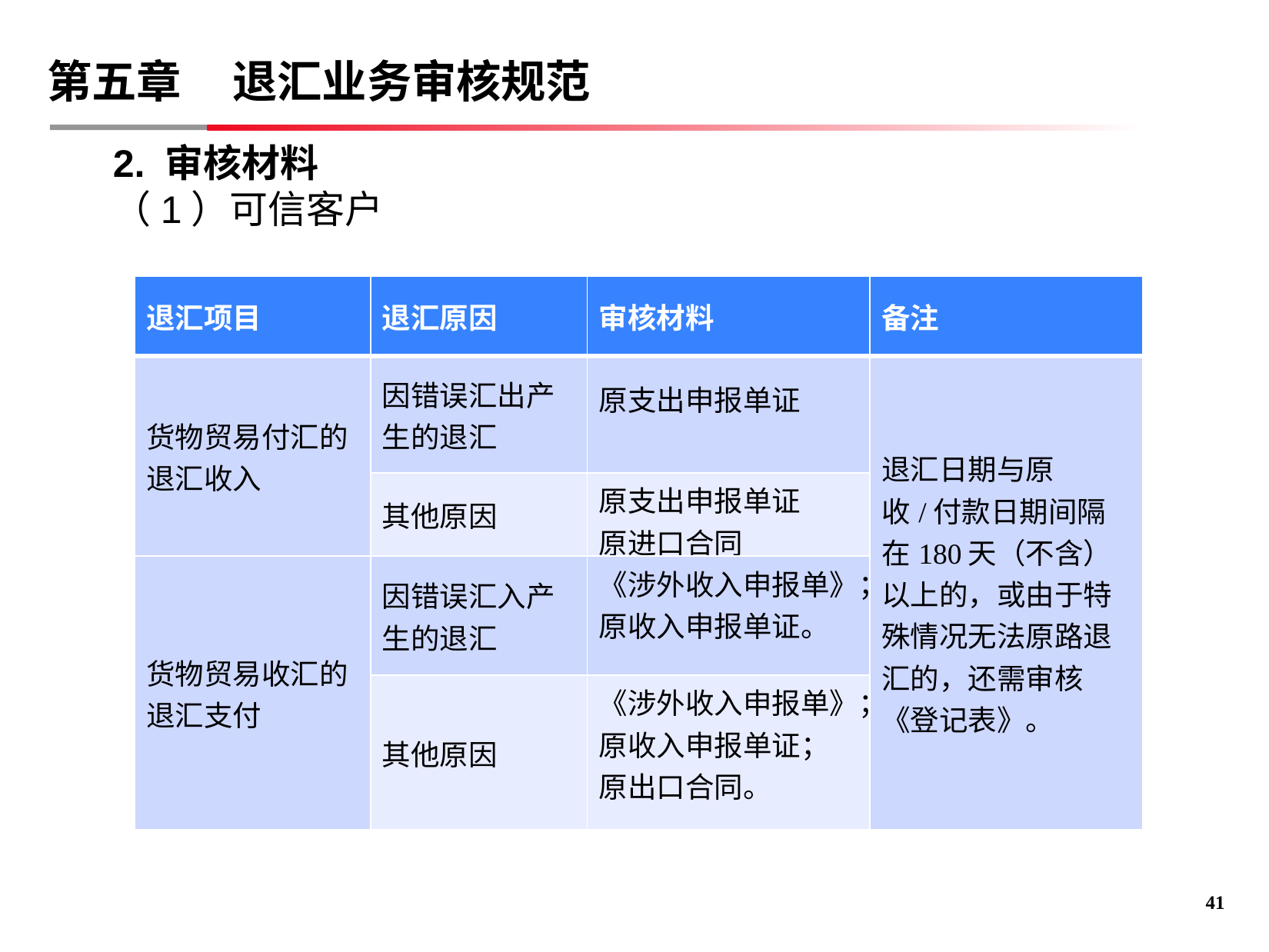

#
第五章     退汇业务审核规范
2. 审核材料
（1）可信客户

| 退汇项目 | 退汇原因 | 审核材料 | 备注 |
| --- | --- | --- | --- |
| 货物贸易付汇的退汇收入 | 因错误汇出产生的退汇 | 原支出申报单证 | 退汇日期与原收/付款日期间隔在180天（不含）以上的，或由于特殊情况无法原路退汇的，还需审核《登记表》。 |
|  | 其他原因 | 原支出申报单证 原进口合同 |  |
| 货物贸易收汇的退汇支付 | 因错误汇入产生的退汇 | 《涉外收入申报单》； 原收入申报单证。 |  |
|  | 其他原因 | 《涉外收入申报单》； 原收入申报单证； 原出口合同。 |  |
41